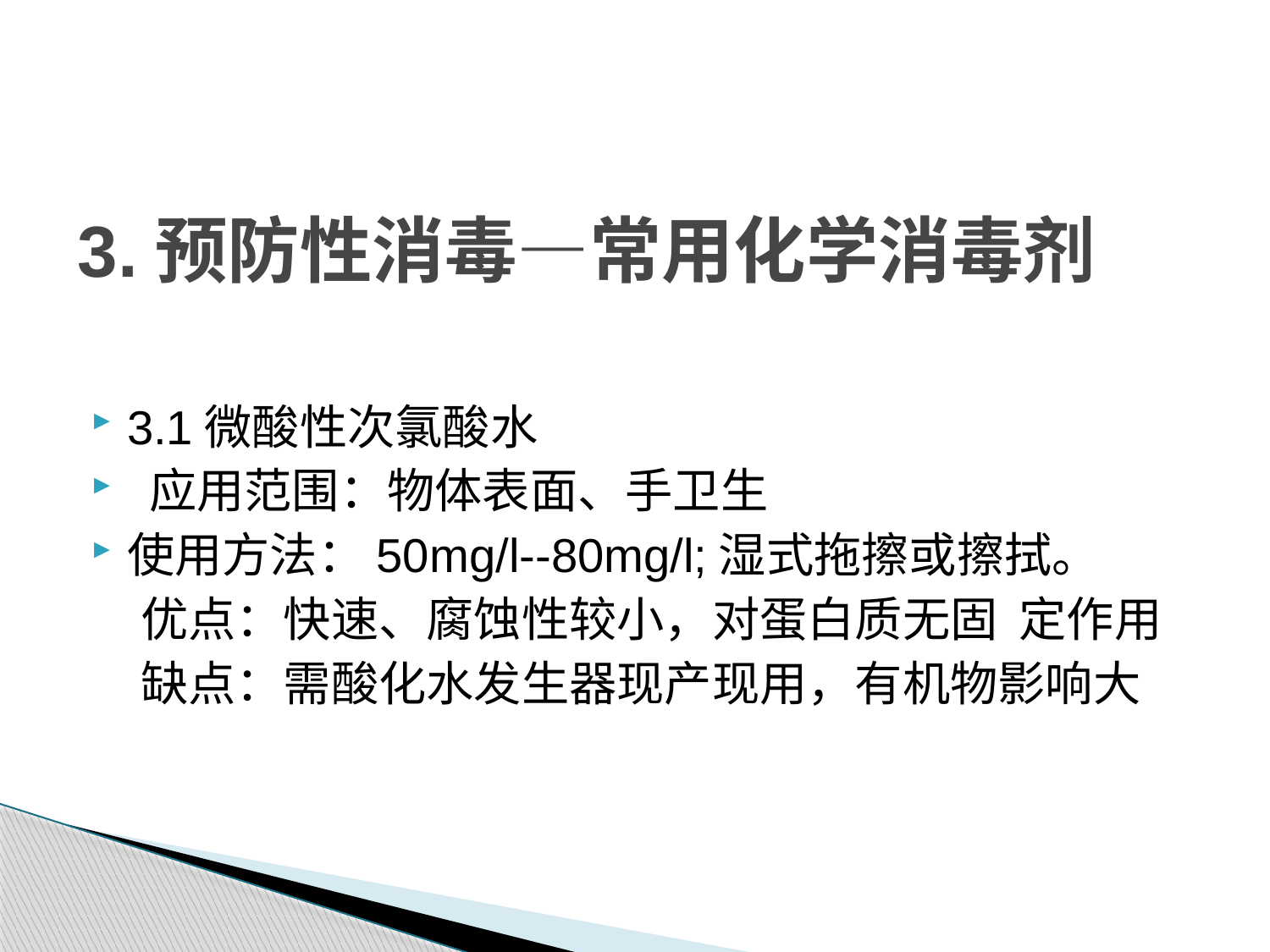

# 3.预防性消毒—常用化学消毒剂

3.1微酸性次氯酸水
 应用范围：物体表面、手卫生
使用方法：50mg/l--80mg/l;湿式拖擦或擦拭。
     优点：快速、腐蚀性较小，对蛋白质无固  定作用
     缺点：需酸化水发生器现产现用，有机物影响大